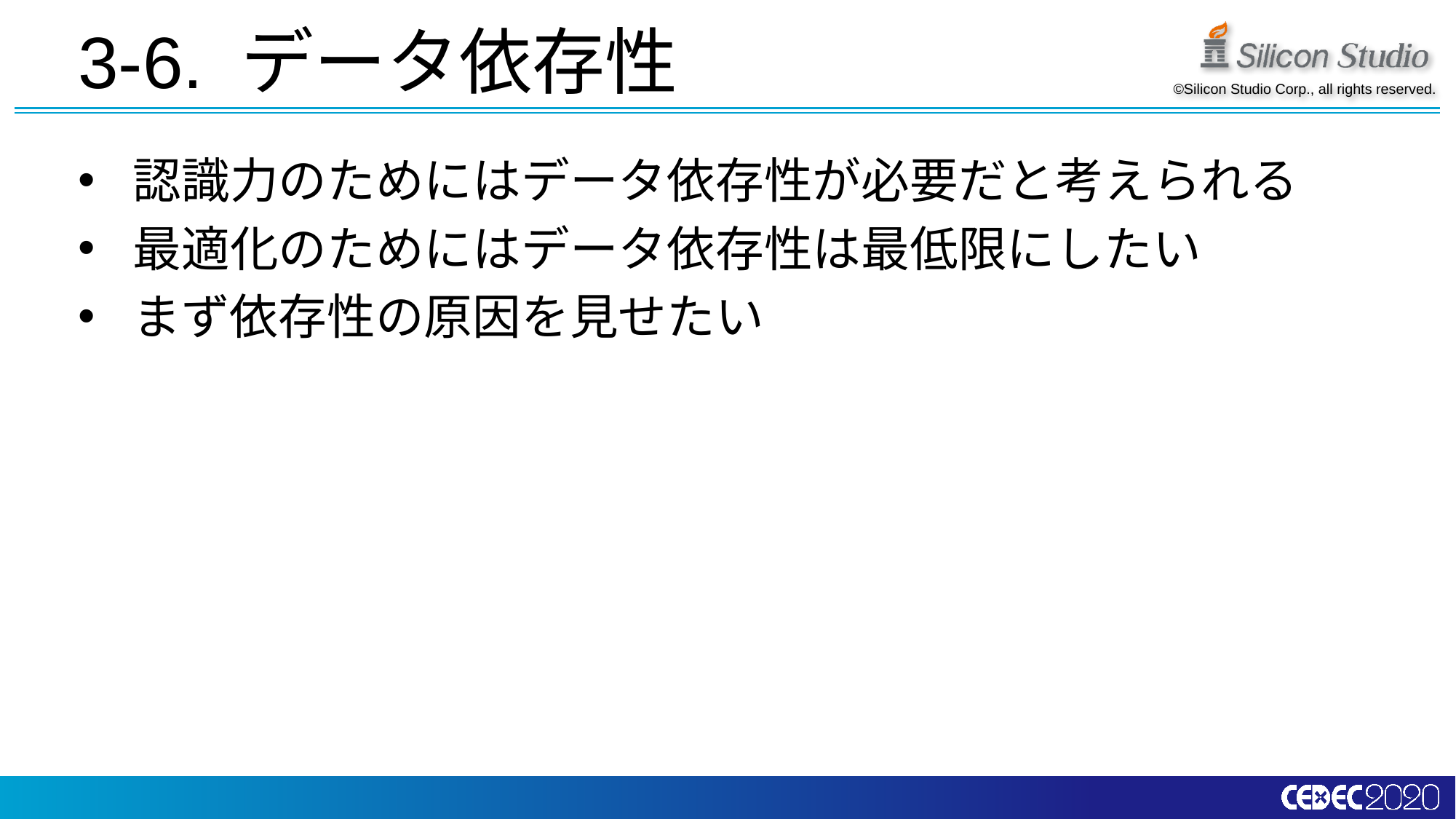

# 3-6. データ依存性
認識力のためにはデータ依存性が必要だと考えられる
最適化のためにはデータ依存性は最低限にしたい
まず依存性の原因を見せたい